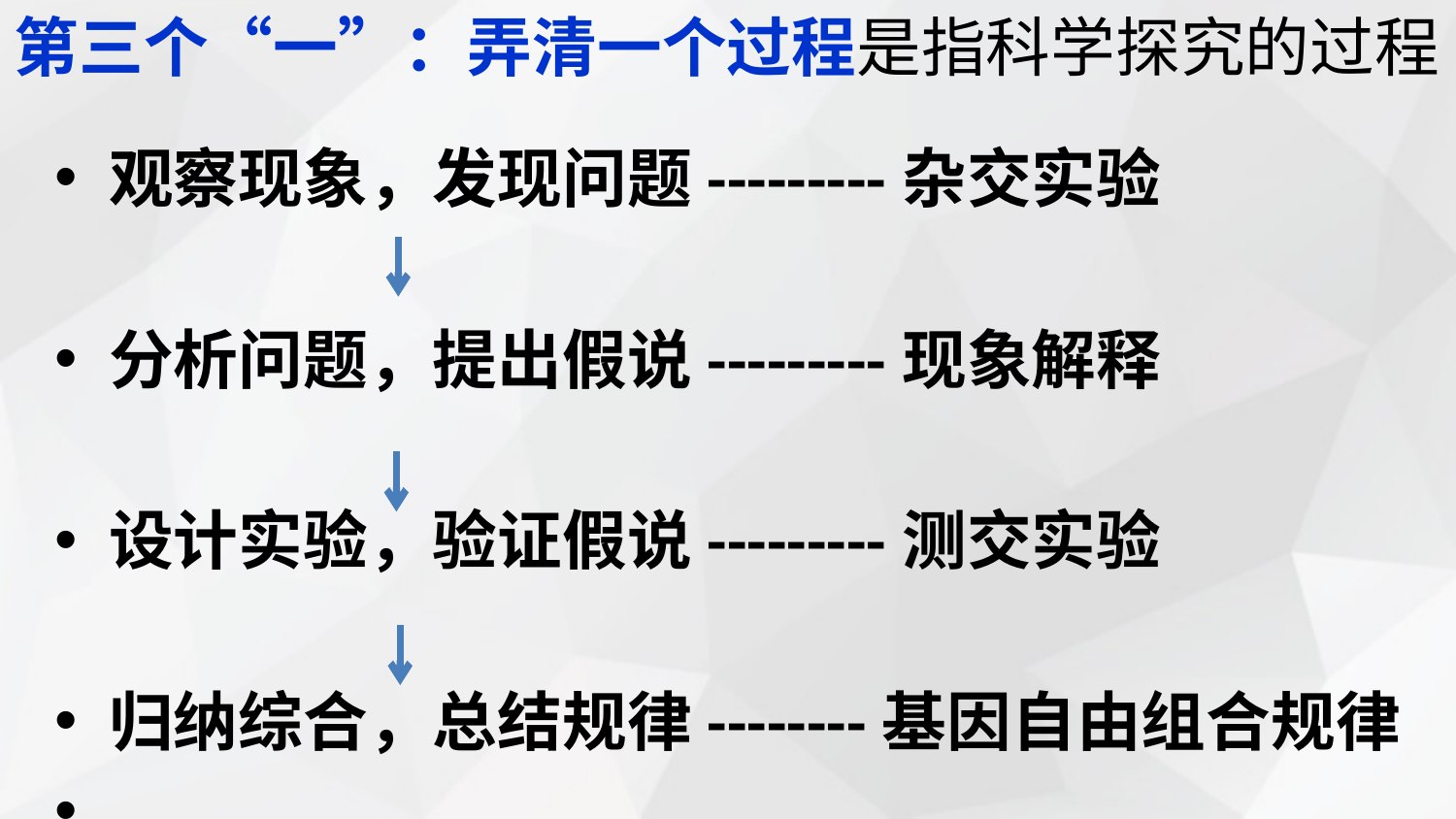

第三个“一”：弄清一个过程是指科学探究的过程

观察现象，发现问题---------杂交实验

分析问题，提出假说---------现象解释

设计实验，验证假说---------测交实验

归纳综合，总结规律--------基因自由组合规律